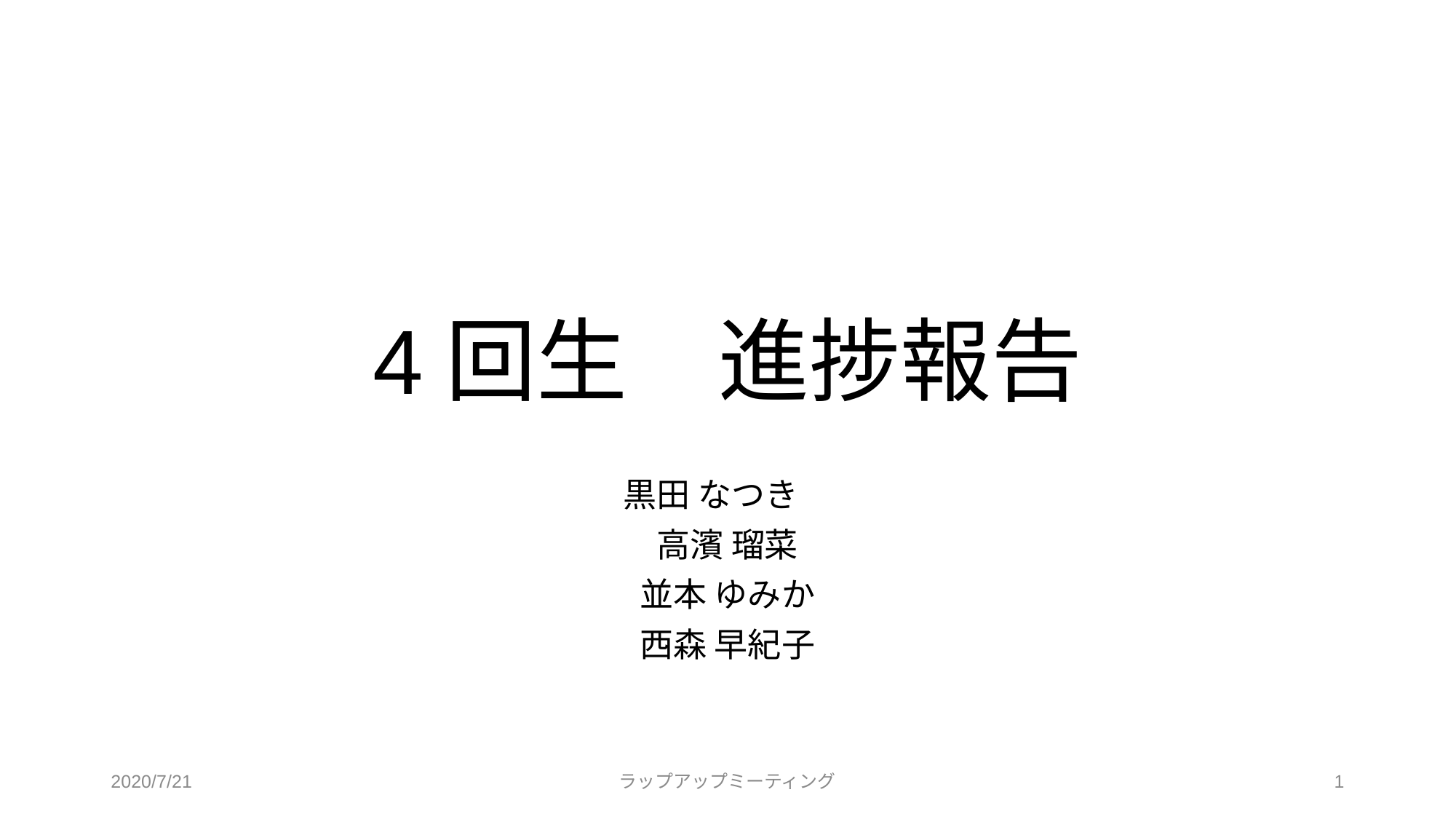

# 4回生　進捗報告
黒田 なつき
高濱 瑠菜
並本 ゆみか
西森 早紀子
2020/7/21
ラップアップミーティング
1